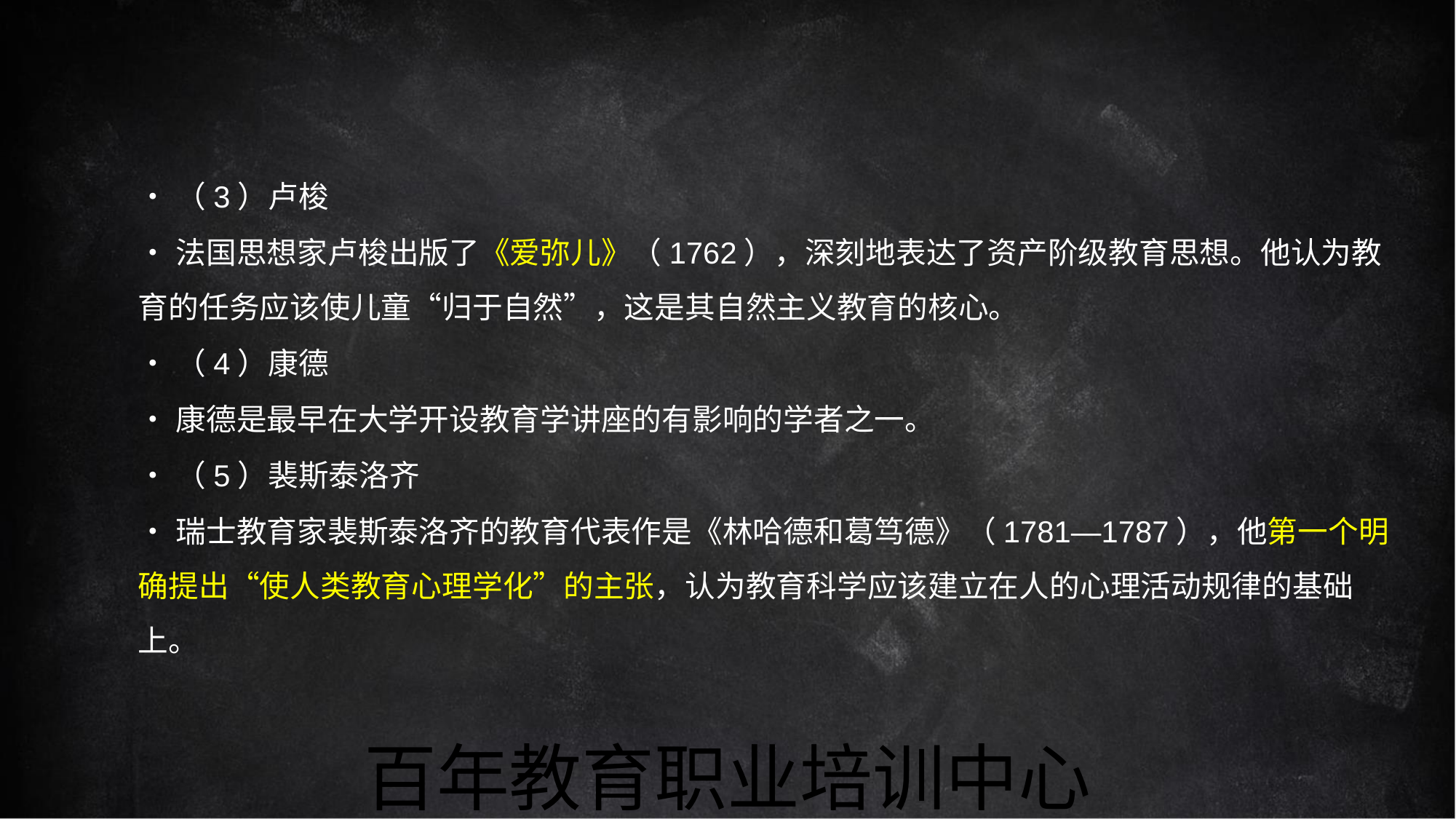

•（3）卢梭
•法国思想家卢梭出版了《爱弥儿》（1762），深刻地表达了资产阶级教育思想。他认为教
育的任务应该使儿童“归于自然”，这是其自然主义教育的核心。
•（4）康德
•康德是最早在大学开设教育学讲座的有影响的学者之一。
•（5）裴斯泰洛齐
•瑞士教育家裴斯泰洛齐的教育代表作是《林哈德和葛笃德》（1781—1787），他第一个明
确提出“使人类教育心理学化”的主张，认为教育科学应该建立在人的心理活动规律的基础
上。
百年教育职业培训中心